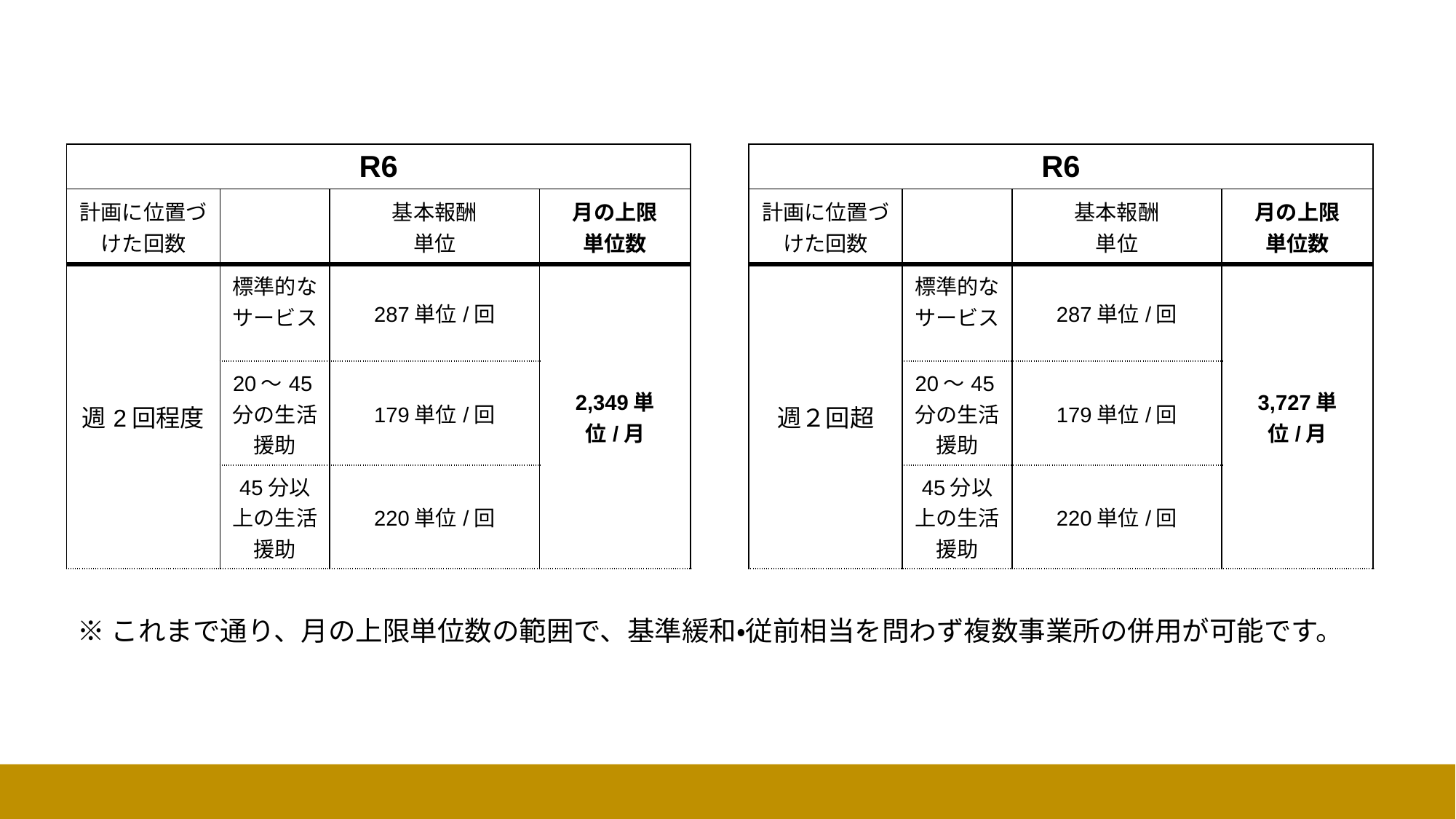

| R6 |  |  |  |
| --- | --- | --- | --- |
| 計画に位置づけた回数 |  | 基本報酬 単位 | 月の上限 単位数 |
| 週2回程度 | 標準的なサービス | 287単位/回 | 2,349単位/月 |
|  | 20～45分の生活援助 | 179単位/回 |  |
|  | 45分以上の生活援助 | 220単位/回 |  |
| R6 |  |  |  |
| --- | --- | --- | --- |
| 計画に位置づけた回数 |  | 基本報酬 単位 | 月の上限 単位数 |
| 週２回超 | 標準的なサービス | 287単位/回 | 3,727単位/月 |
|  | 20～45分の生活援助 | 179単位/回 |  |
|  | 45分以上の生活援助 | 220単位/回 |  |
※これまで通り、月の上限単位数の範囲で、基準緩和・従前相当を問わず複数事業所の併用が可能です。